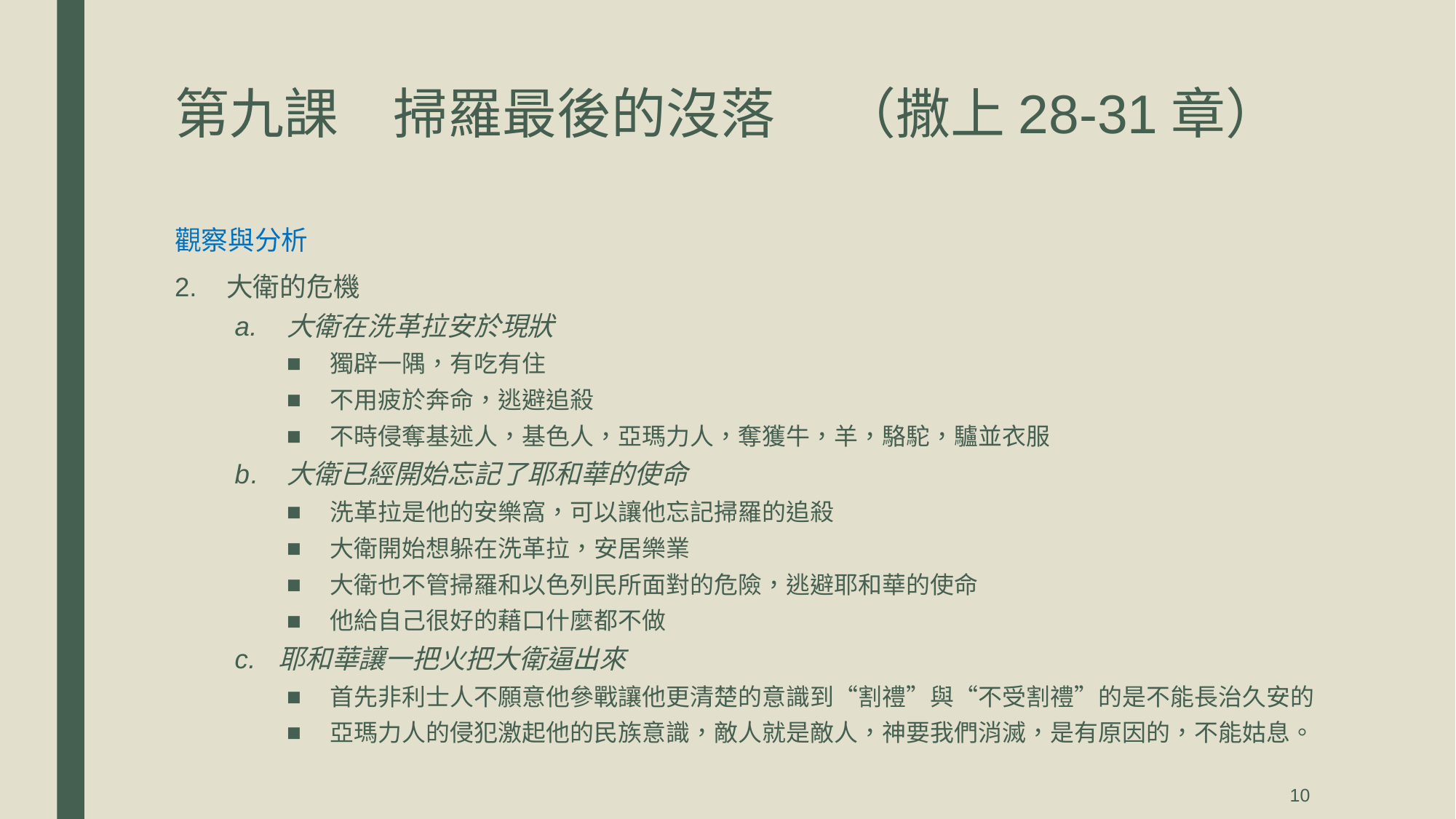

# 第九課	掃羅最後的沒落 	 （撒上28-31章）
觀察與分析
大衛的危機
大衛在洗革拉安於現狀
獨辟一隅，有吃有住
不用疲於奔命，逃避追殺
不時侵奪基述人，基色人，亞瑪力人，奪獲牛，羊，駱駝，驢並衣服
大衛已經開始忘記了耶和華的使命
洗革拉是他的安樂窩，可以讓他忘記掃羅的追殺
大衛開始想躲在洗革拉，安居樂業
大衛也不管掃羅和以色列民所面對的危險，逃避耶和華的使命
他給自己很好的藉口什麼都不做
耶和華讓一把火把大衛逼出來
首先非利士人不願意他參戰讓他更清楚的意識到“割禮”與“不受割禮”的是不能長治久安的
亞瑪力人的侵犯激起他的民族意識，敵人就是敵人，神要我們消滅，是有原因的，不能姑息。
10